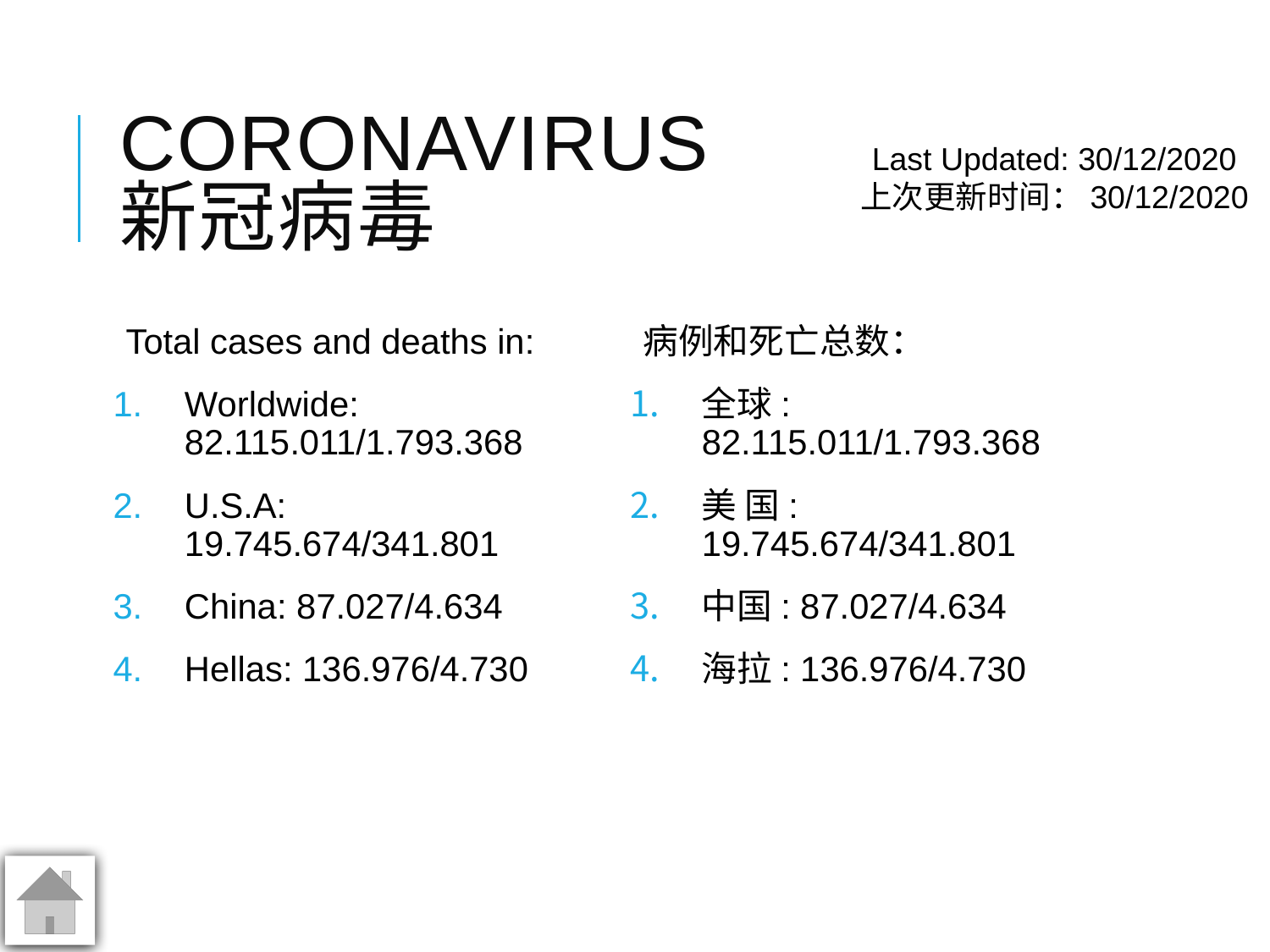

# CORONAVIRUS 新冠病毒
Last Updated: 30/12/2020
上次更新时间：30/12/2020
Total cases and deaths in:
Worldwide: 82.115.011/1.793.368
U.S.A: 19.745.674/341.801
China: 87.027/4.634
Hellas: 136.976/4.730
病例和死亡总数：
全球: 82.115.011/1.793.368
美 国: 19.745.674/341.801
中国: 87.027/4.634
海拉: 136.976/4.730